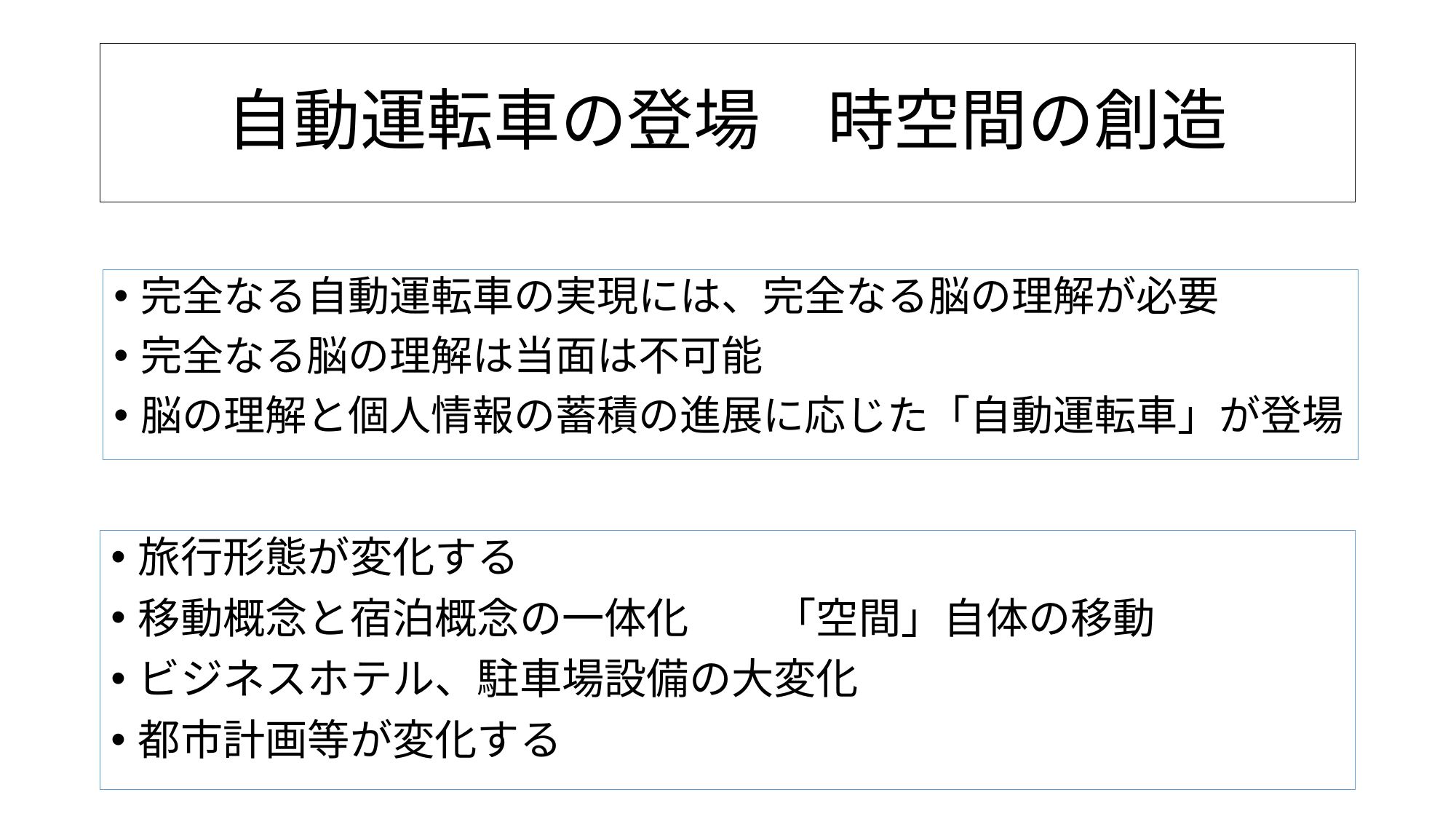

# 自動運転車の登場　時空間の創造
完全なる自動運転車の実現には、完全なる脳の理解が必要
完全なる脳の理解は当面は不可能
脳の理解と個人情報の蓄積の進展に応じた「自動運転車」が登場
旅行形態が変化する
移動概念と宿泊概念の一体化　　「空間」自体の移動
ビジネスホテル、駐車場設備の大変化
都市計画等が変化する